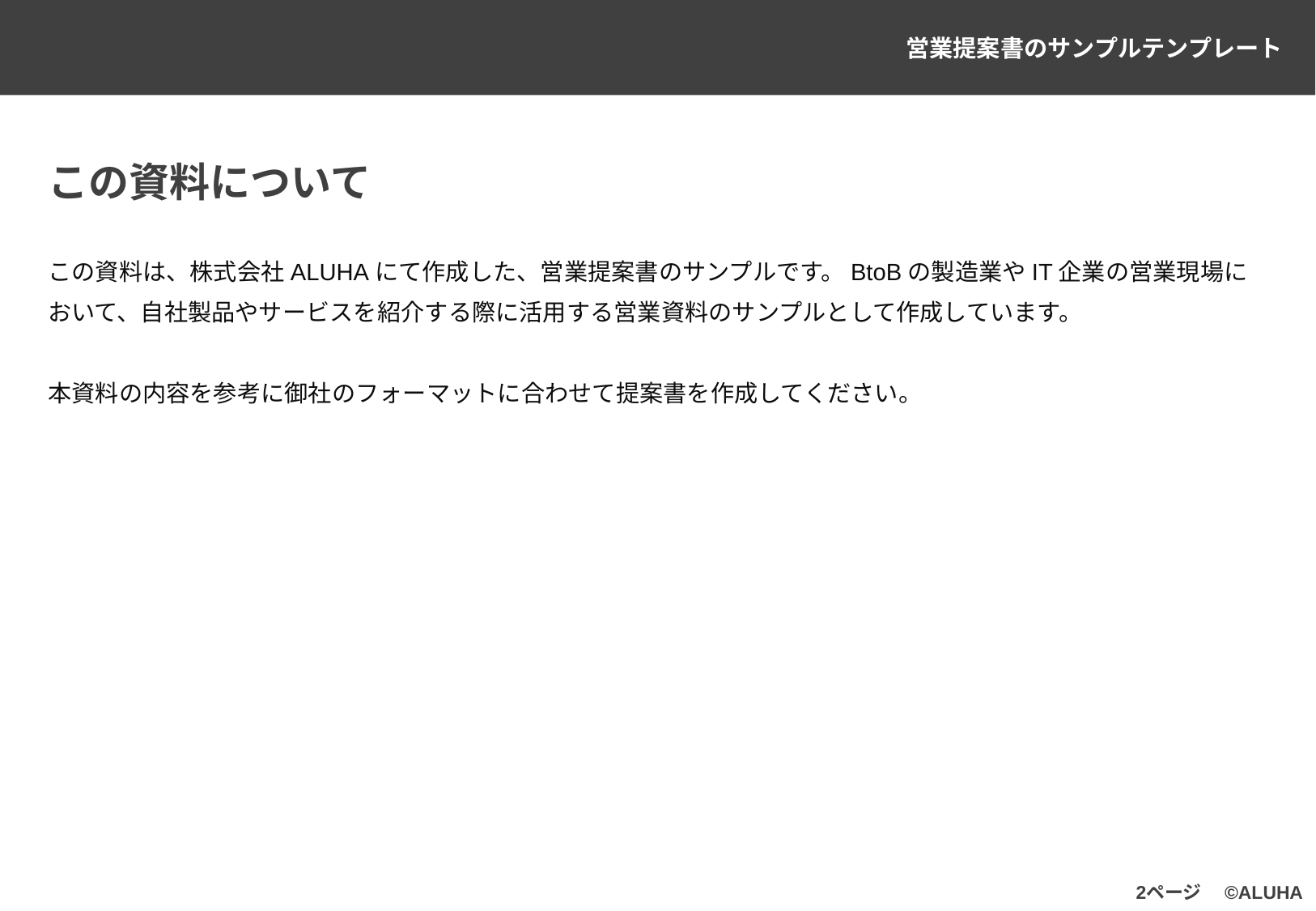

# この資料について
この資料は、株式会社ALUHAにて作成した、営業提案書のサンプルです。BtoBの製造業やIT企業の営業現場において、自社製品やサービスを紹介する際に活用する営業資料のサンプルとして作成しています。

本資料の内容を参考に御社のフォーマットに合わせて提案書を作成してください。